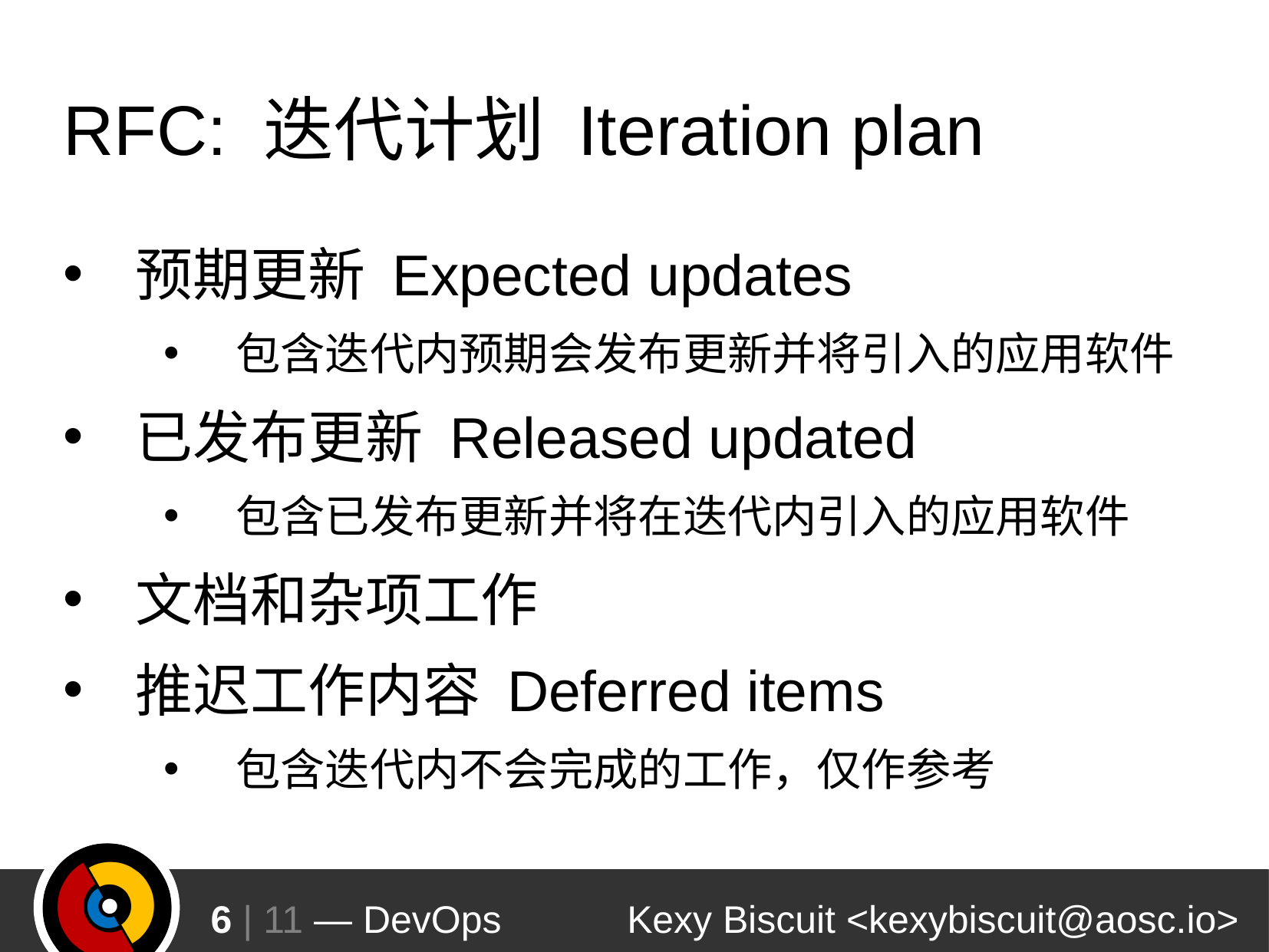

# RFC: 迭代计划 Iteration plan
预期更新 Expected updates
包含迭代内预期会发布更新并将引入的应用软件
已发布更新 Released updated
包含已发布更新并将在迭代内引入的应用软件
文档和杂项工作
推迟工作内容 Deferred items
包含迭代内不会完成的工作，仅作参考